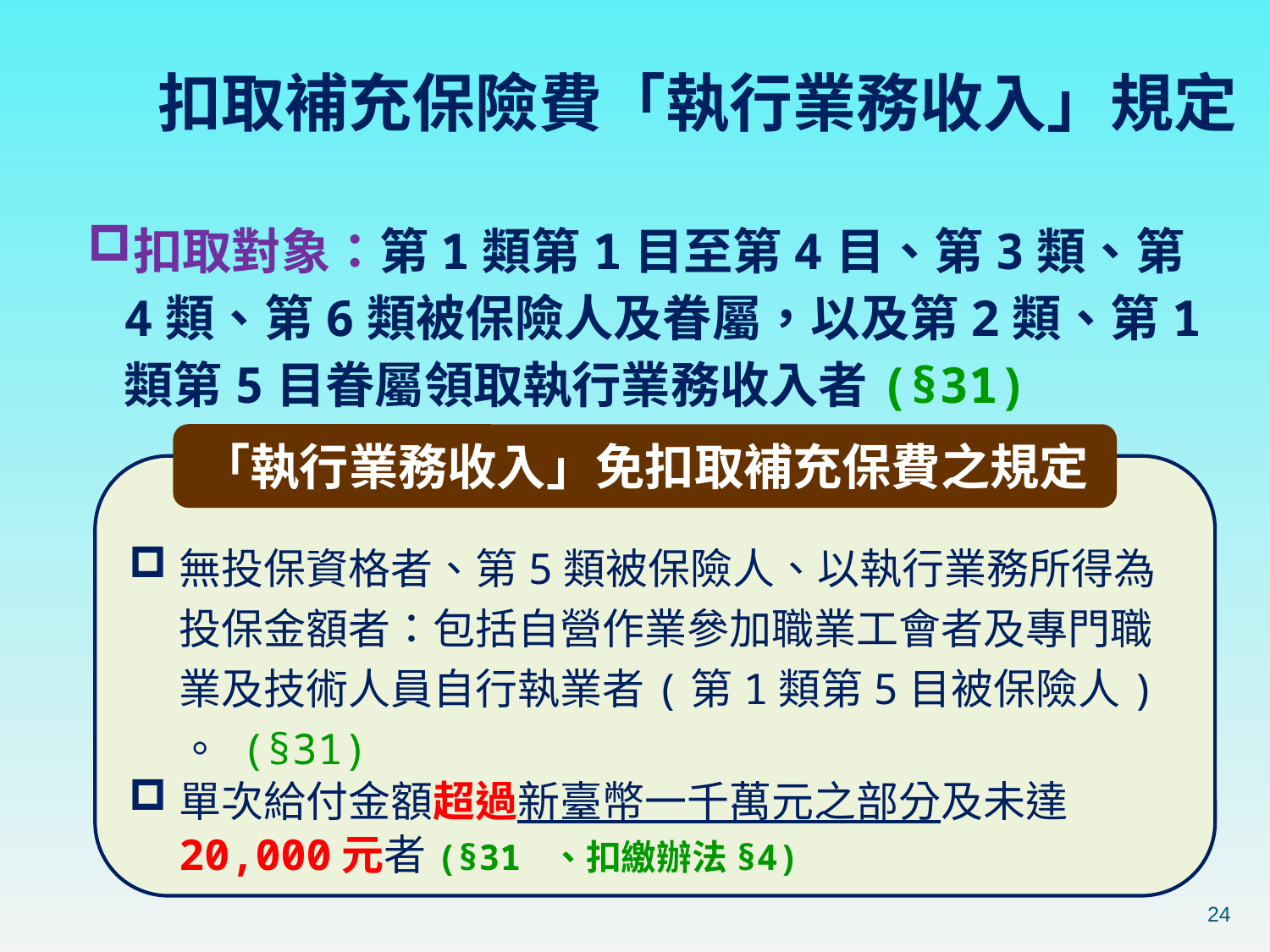

扣取補充保險費「執行業務收入」規定
扣取對象：第1類第1目至第4目、第3類、第4類、第6類被保險人及眷屬，以及第2類、第1類第5目眷屬領取執行業務收入者(§31)
「執行業務收入」免扣取補充保費之規定

無投保資格者、第5類被保險人、以執行業務所得為投保金額者：包括自營作業參加職業工會者及專門職業及技術人員自行執業者(第1類第5目被保險人) 。 (§31)
單次給付金額超過新臺幣一千萬元之部分及未達20,000元者(§31 、扣繳辦法§4)

24